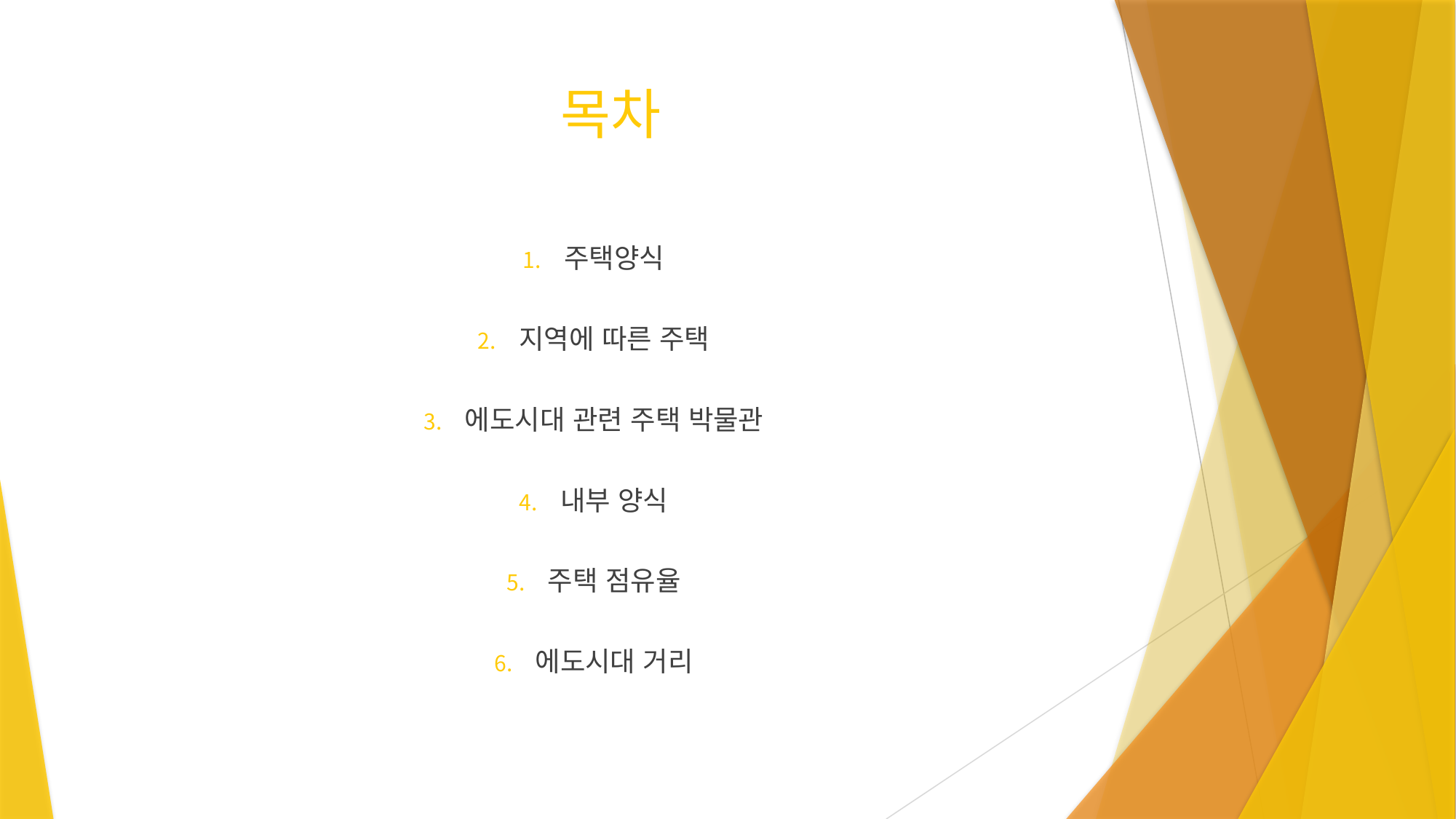

# 목차
주택양식
지역에 따른 주택
에도시대 관련 주택 박물관
내부 양식
주택 점유율
에도시대 거리